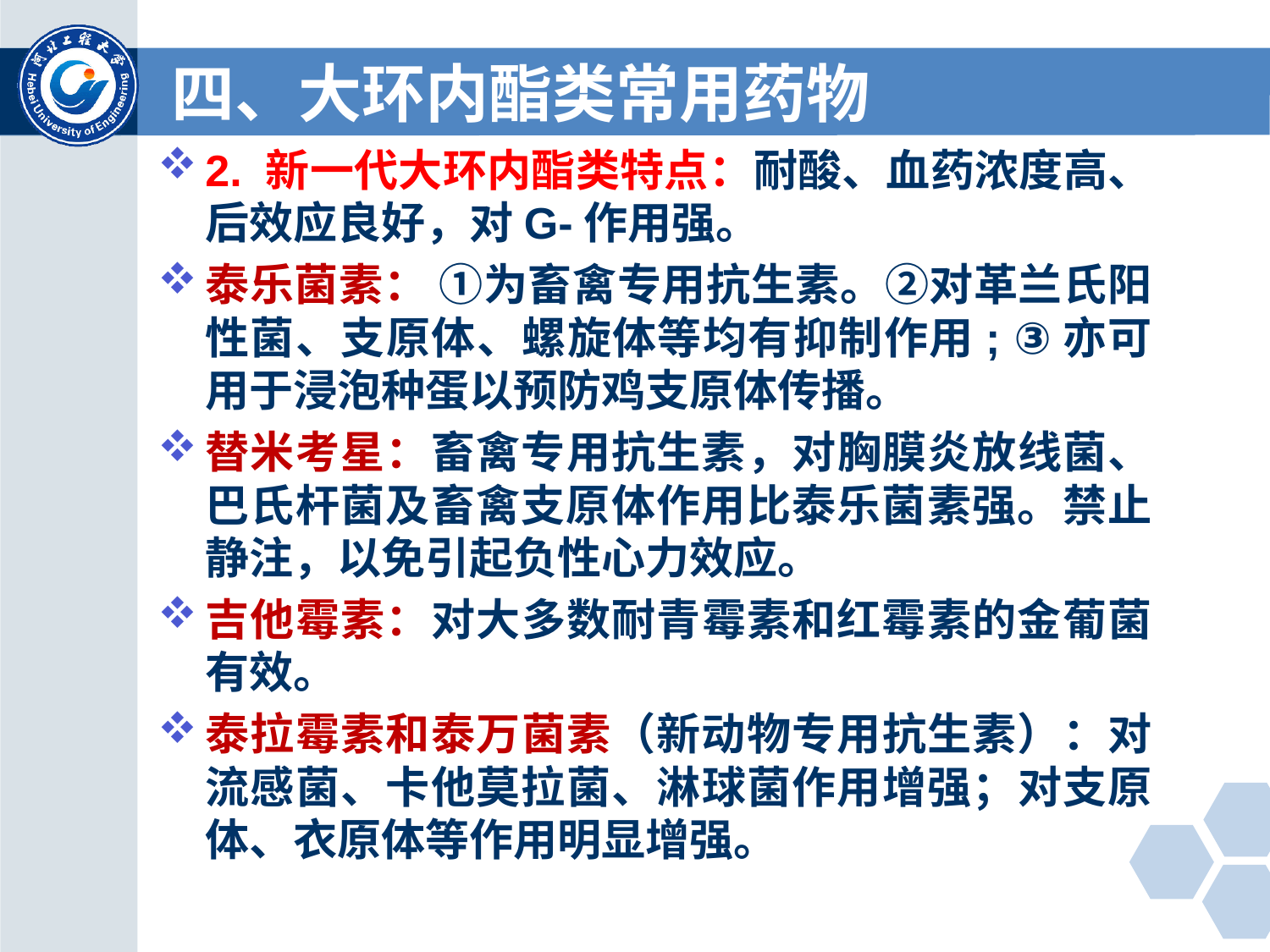

# 四、大环内酯类常用药物
2. 新一代大环内酯类特点：耐酸、血药浓度高、后效应良好，对G-作用强。
泰乐菌素： ①为畜禽专用抗生素。②对革兰氏阳性菌、支原体、螺旋体等均有抑制作用; ③亦可用于浸泡种蛋以预防鸡支原体传播。
替米考星：畜禽专用抗生素，对胸膜炎放线菌、巴氏杆菌及畜禽支原体作用比泰乐菌素强。禁止静注，以免引起负性心力效应。
吉他霉素：对大多数耐青霉素和红霉素的金葡菌有效。
泰拉霉素和泰万菌素（新动物专用抗生素）：对流感菌、卡他莫拉菌、淋球菌作用增强；对支原体、衣原体等作用明显增强。